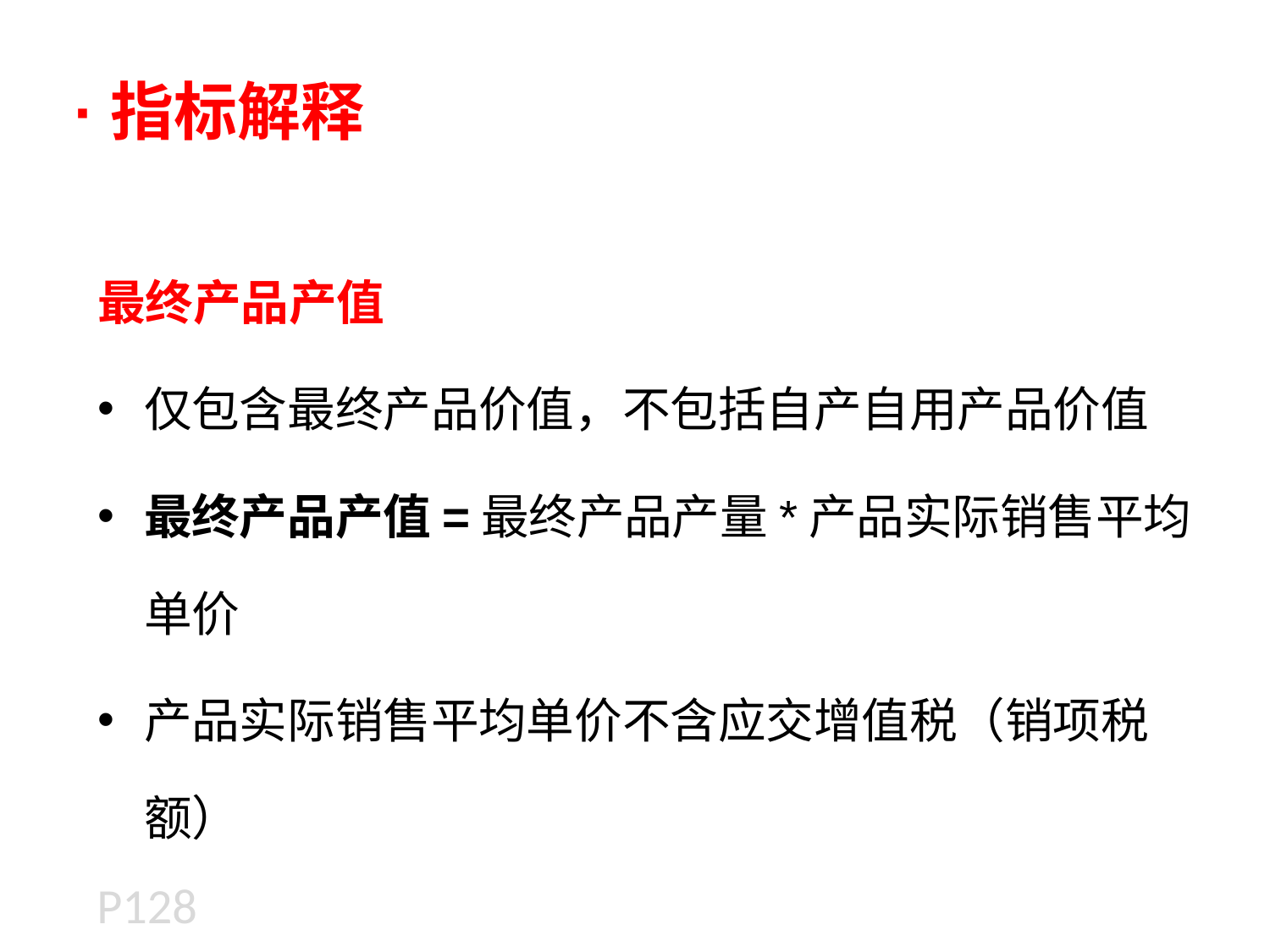

·指标解释
最终产品产值
仅包含最终产品价值，不包括自产自用产品价值
最终产品产值=最终产品产量*产品实际销售平均单价
产品实际销售平均单价不含应交增值税（销项税额）

P128